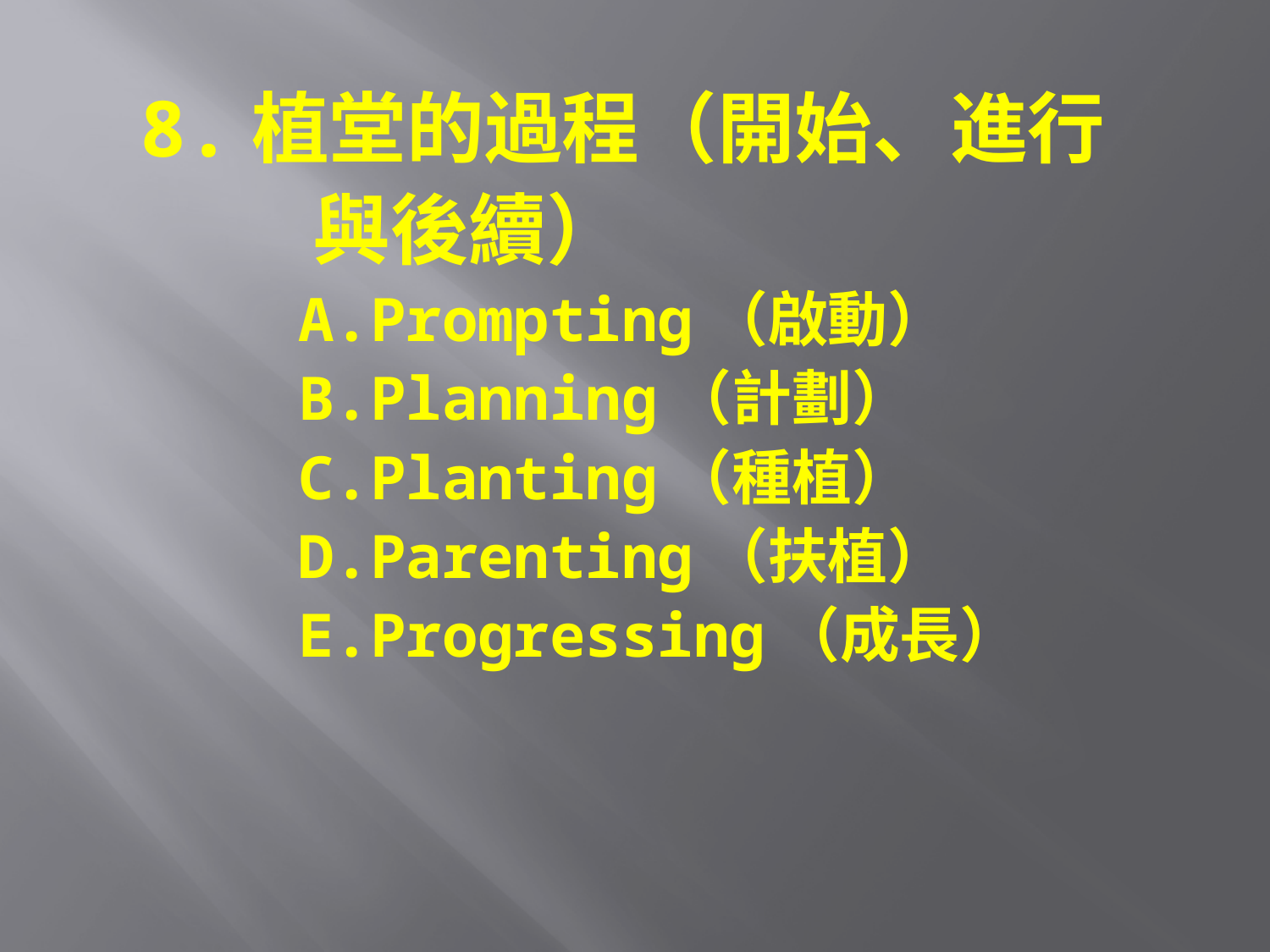

8.植堂的過程（開始、進行
與後續）
A.Prompting（啟動）
B.Planning（計劃）
C.Planting（種植）
D.Parenting（扶植）
E.Progressing（成長）